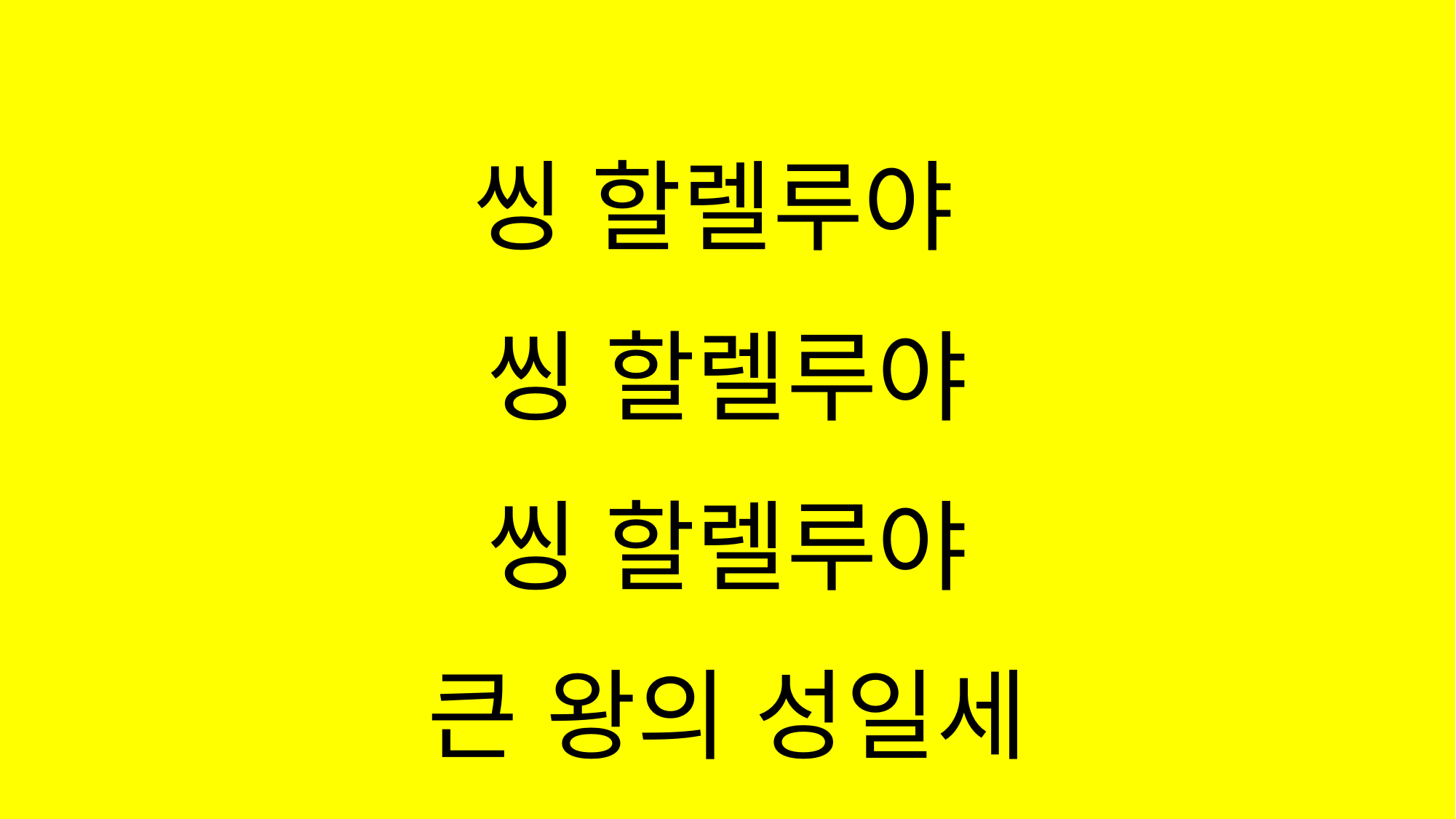

#
씽 할렐루야

씽 할렐루야

씽 할렐루야

큰 왕의 성일세